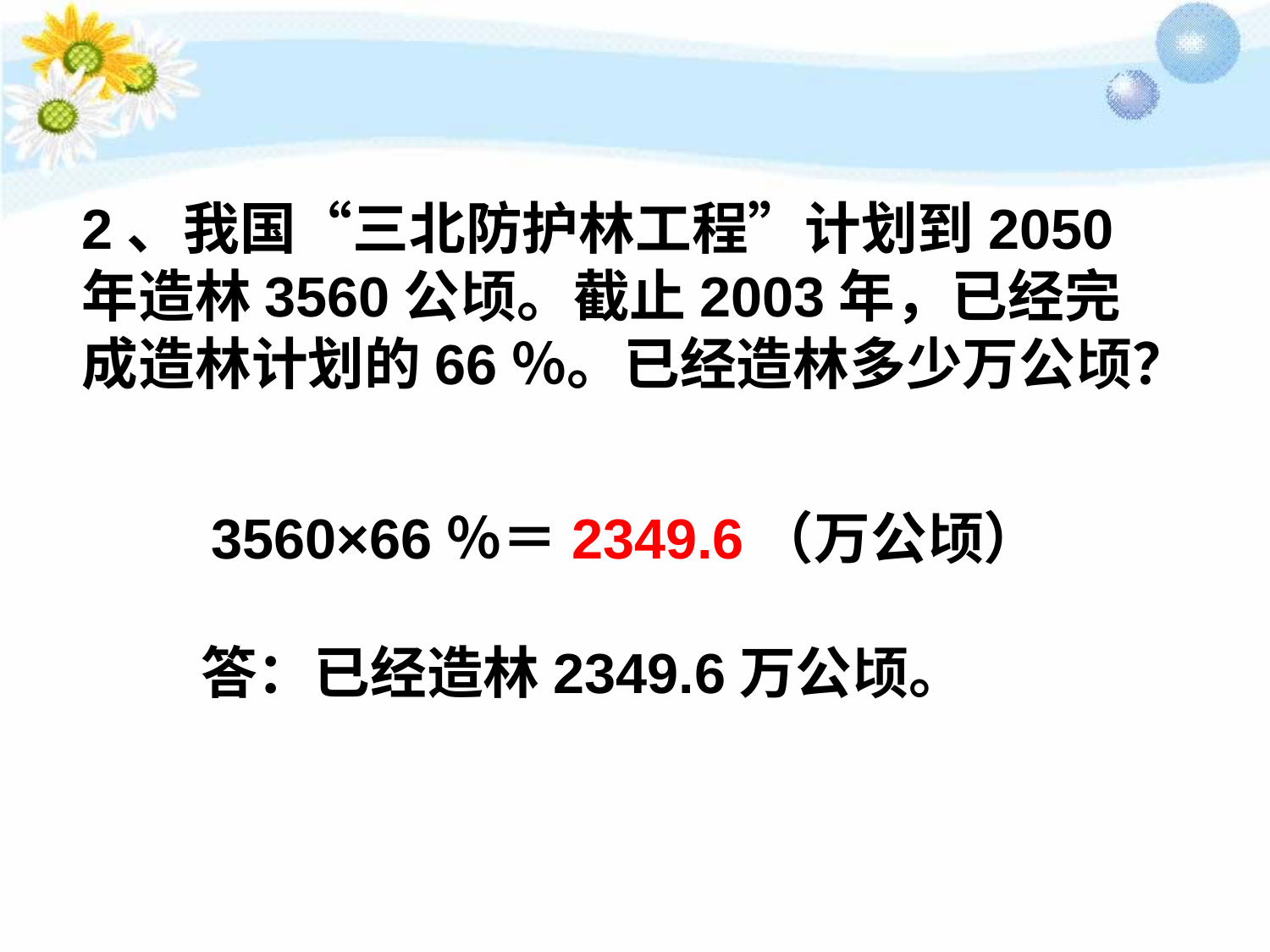

2、我国“三北防护林工程”计划到2050年造林3560公顷。截止2003年，已经完成造林计划的66％。已经造林多少万公顷？
3560×66％＝2349.6（万公顷）
答：已经造林2349.6万公顷。